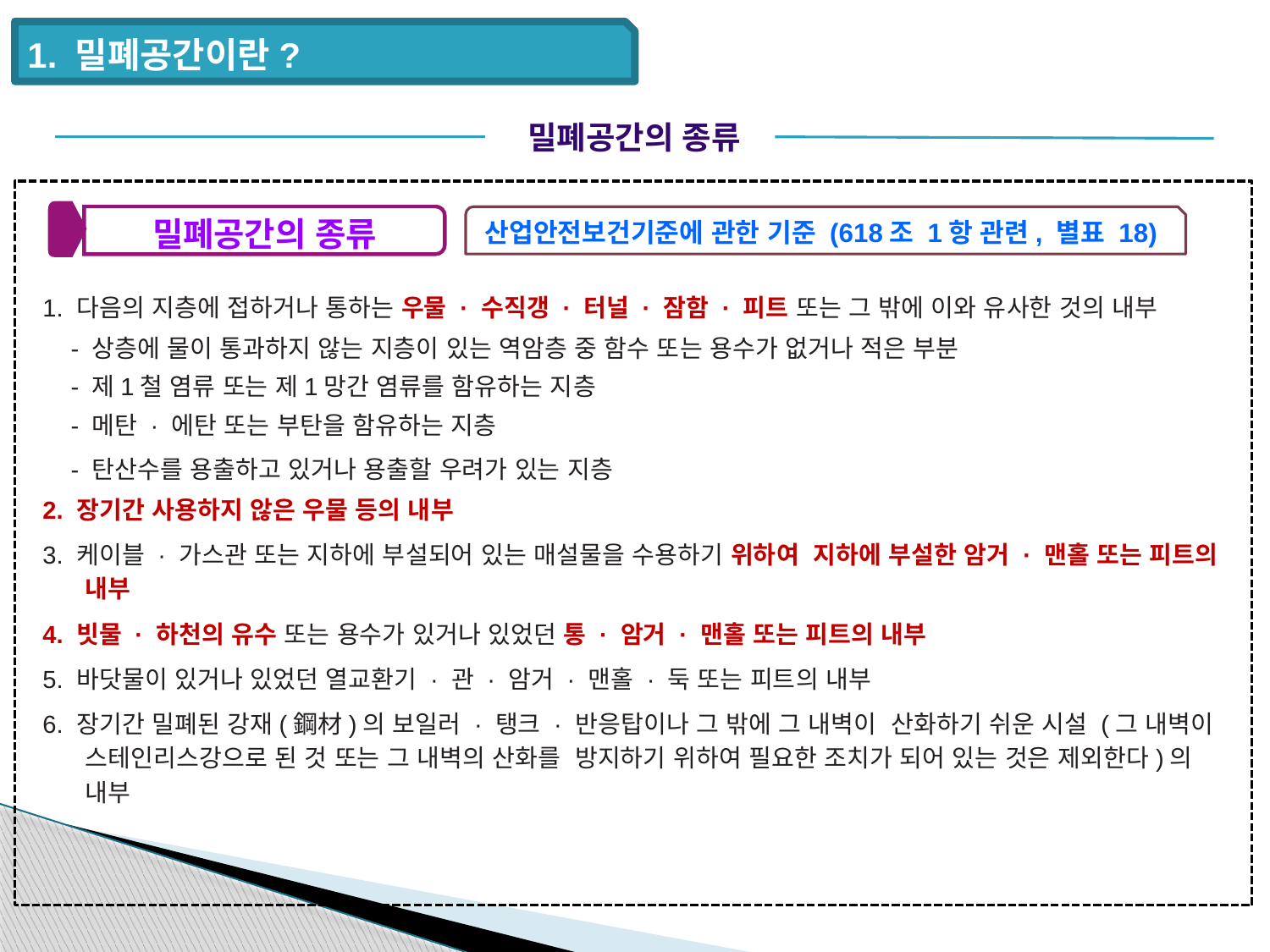

1. 밀폐공간이란?
밀폐공간의 종류

밀폐공간의 종류
산업안전보건기준에 관한 기준 (618조 1항 관련, 별표 18)
1. 다음의 지층에 접하거나 통하는 우물 · 수직갱 · 터널 · 잠함 · 피트 또는 그 밖에 이와 유사한 것의 내부
    - 상층에 물이 통과하지 않는 지층이 있는 역암층 중 함수 또는 용수가 없거나 적은 부분
    - 제1철 염류 또는 제1망간 염류를 함유하는 지층
    - 메탄 · 에탄 또는 부탄을 함유하는 지층
    - 탄산수를 용출하고 있거나 용출할 우려가 있는 지층
2. 장기간 사용하지 않은 우물 등의 내부
3. 케이블 · 가스관 또는 지하에 부설되어 있는 매설물을 수용하기 위하여  지하에 부설한 암거 · 맨홀 또는 피트의 내부
4. 빗물 · 하천의 유수 또는 용수가 있거나 있었던 통 · 암거 · 맨홀 또는 피트의 내부
5. 바닷물이 있거나 있었던 열교환기 · 관 · 암거 · 맨홀 · 둑 또는 피트의 내부
6. 장기간 밀폐된 강재(鋼材)의 보일러 · 탱크 · 반응탑이나 그 밖에 그 내벽이  산화하기 쉬운 시설 (그 내벽이 스테인리스강으로 된 것 또는 그 내벽의 산화를  방지하기 위하여 필요한 조치가 되어 있는 것은 제외한다)의 내부